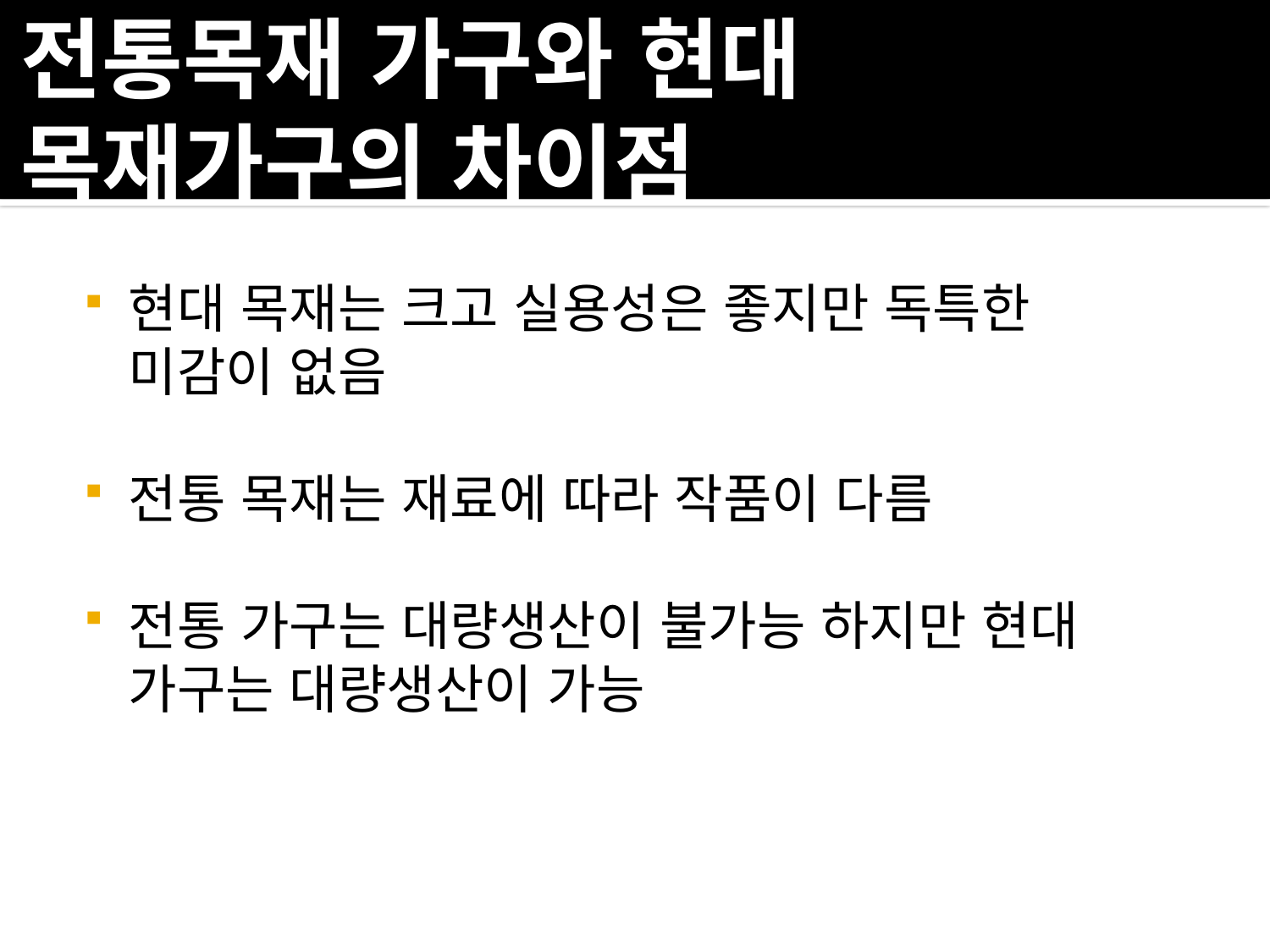

# 전통목재 가구와 현대 목재가구의 차이점
현대 목재는 크고 실용성은 좋지만 독특한 미감이 없음

전통 목재는 재료에 따라 작품이 다름

전통 가구는 대량생산이 불가능 하지만 현대 가구는 대량생산이 가능